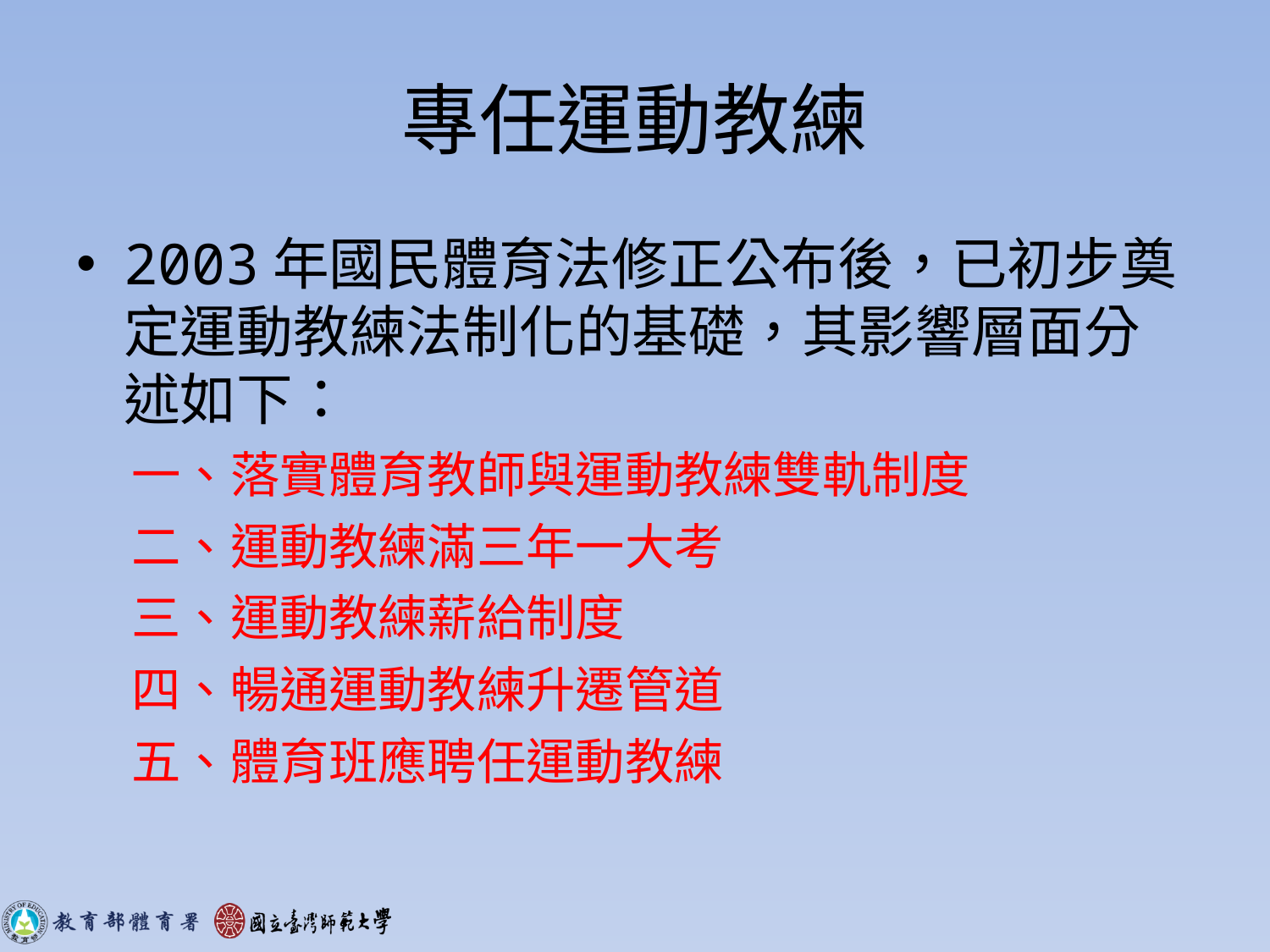

# 專任運動教練
2003年國民體育法修正公布後，已初步奠定運動教練法制化的基礎，其影響層面分述如下：
一、落實體育教師與運動教練雙軌制度
二、運動教練滿三年一大考
三、運動教練薪給制度
四、暢通運動教練升遷管道
五、體育班應聘任運動教練